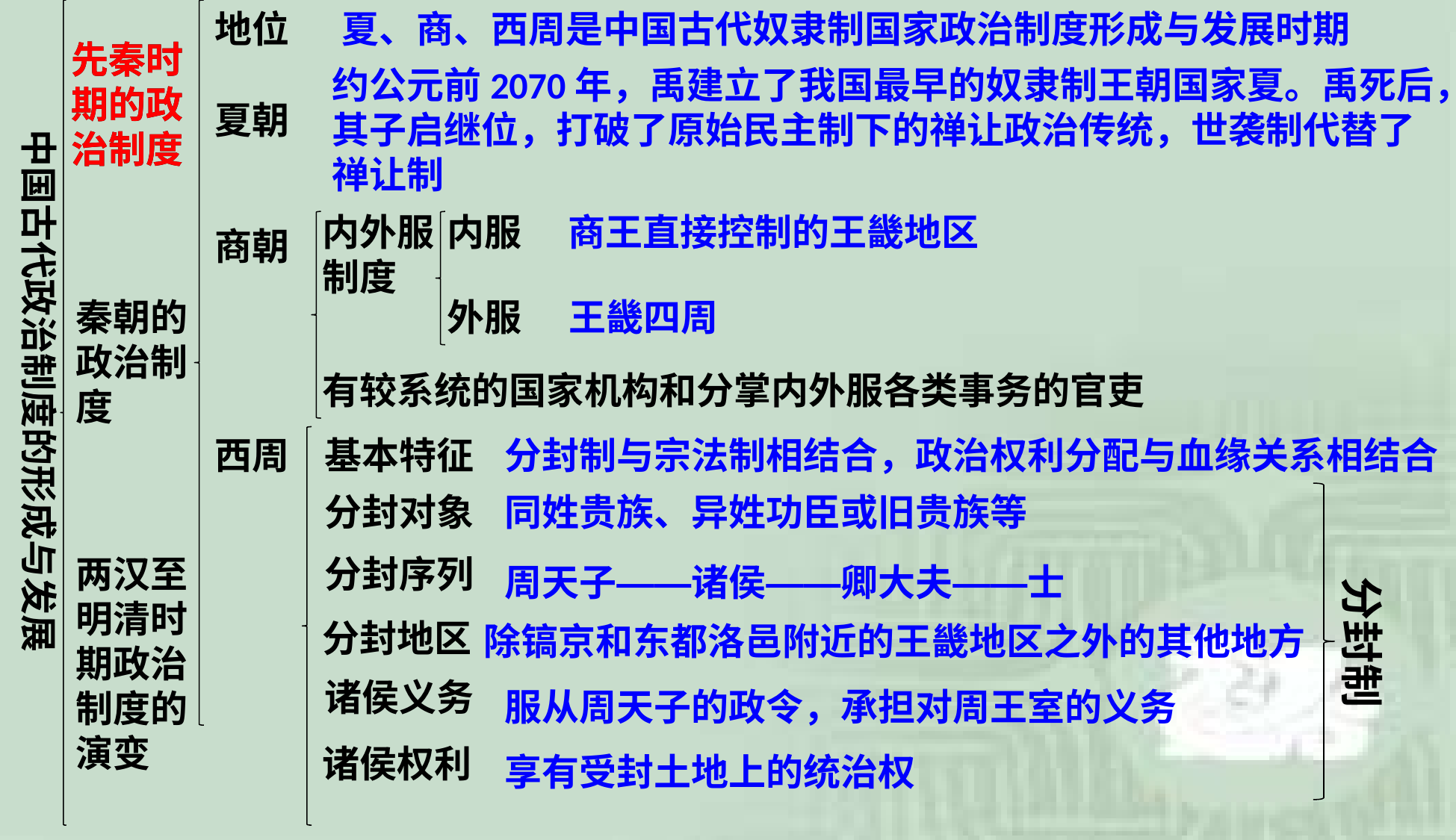

地位
夏、商、西周是中国古代奴隶制国家政治制度形成与发展时期
先秦时期的政治制度
先秦时期的政治制度
约公元前2070年，禹建立了我国最早的奴隶制王朝国家夏。禹死后，其子启继位，打破了原始民主制下的禅让政治传统，世袭制代替了禅让制
夏朝
中国古代政治制度的形成与发展
内外服制度
内服
商王直接控制的王畿地区

商朝
秦朝的政治制度
外服
王畿四周
有较系统的国家机构和分掌内外服各类事务的官吏
西周

基本特征
分封制与宗法制相结合，政治权利分配与血缘关系相结合
分封对象
同姓贵族、异姓功臣或旧贵族等

两汉至明清时期政治制度的演变
分封序列
周天子——诸侯——卿大夫——士
分封制
分封地区
除镐京和东都洛邑附近的王畿地区之外的其他地方
诸侯义务
服从周天子的政令，承担对周王室的义务
诸侯权利
享有受封土地上的统治权